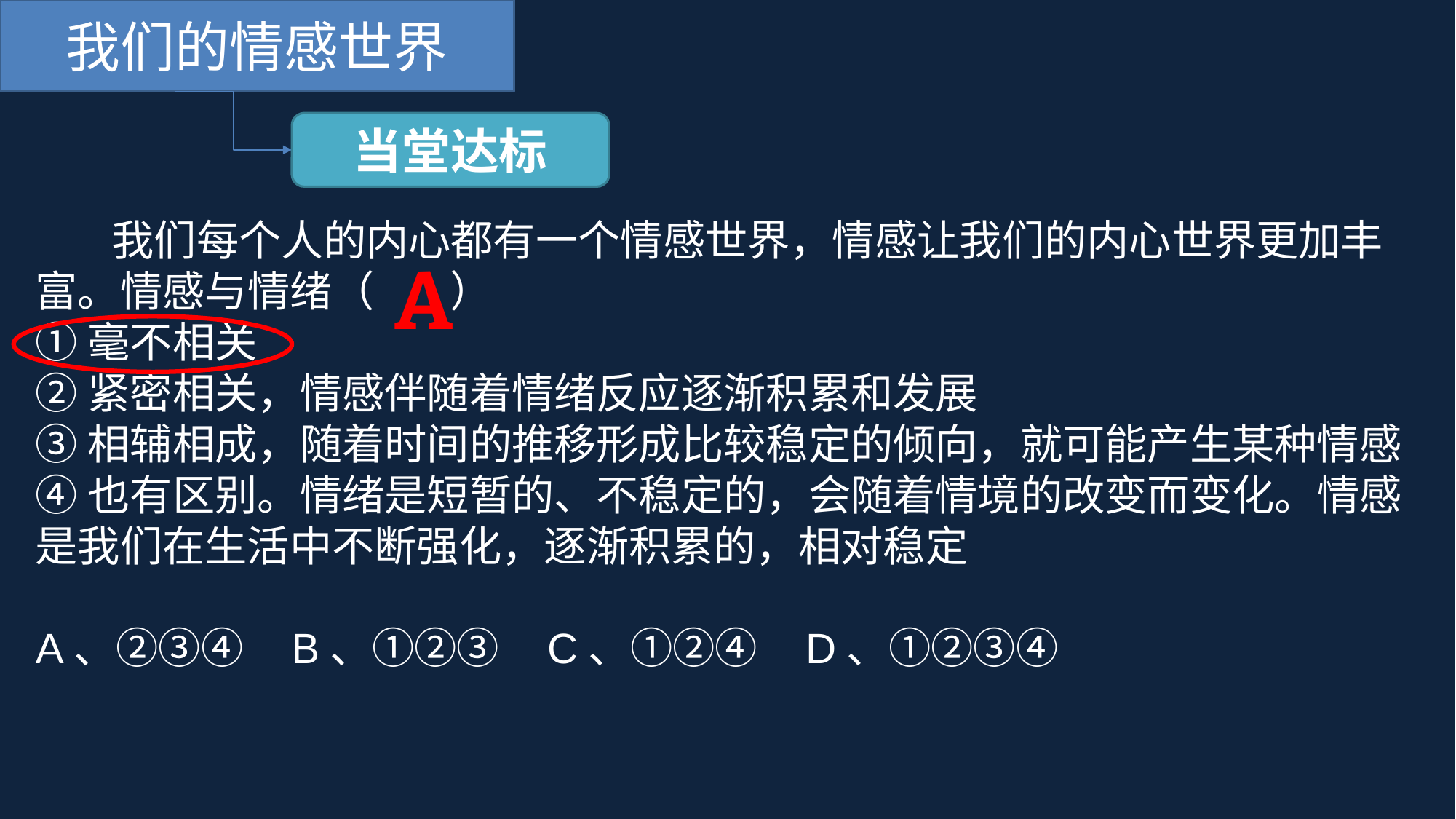

我们的情感世界
当堂达标
       我们每个人的内心都有一个情感世界，情感让我们的内心世界更加丰富。情感与情绪（        ）
①毫不相关
②紧密相关，情感伴随着情绪反应逐渐积累和发展
③相辅相成，随着时间的推移形成比较稳定的倾向，就可能产生某种情感
④也有区别。情绪是短暂的、不稳定的，会随着情境的改变而变化。情感是我们在生活中不断强化，逐渐积累的，相对稳定

A、②③④    B、①②③    C、①②④    D、①②③④

A